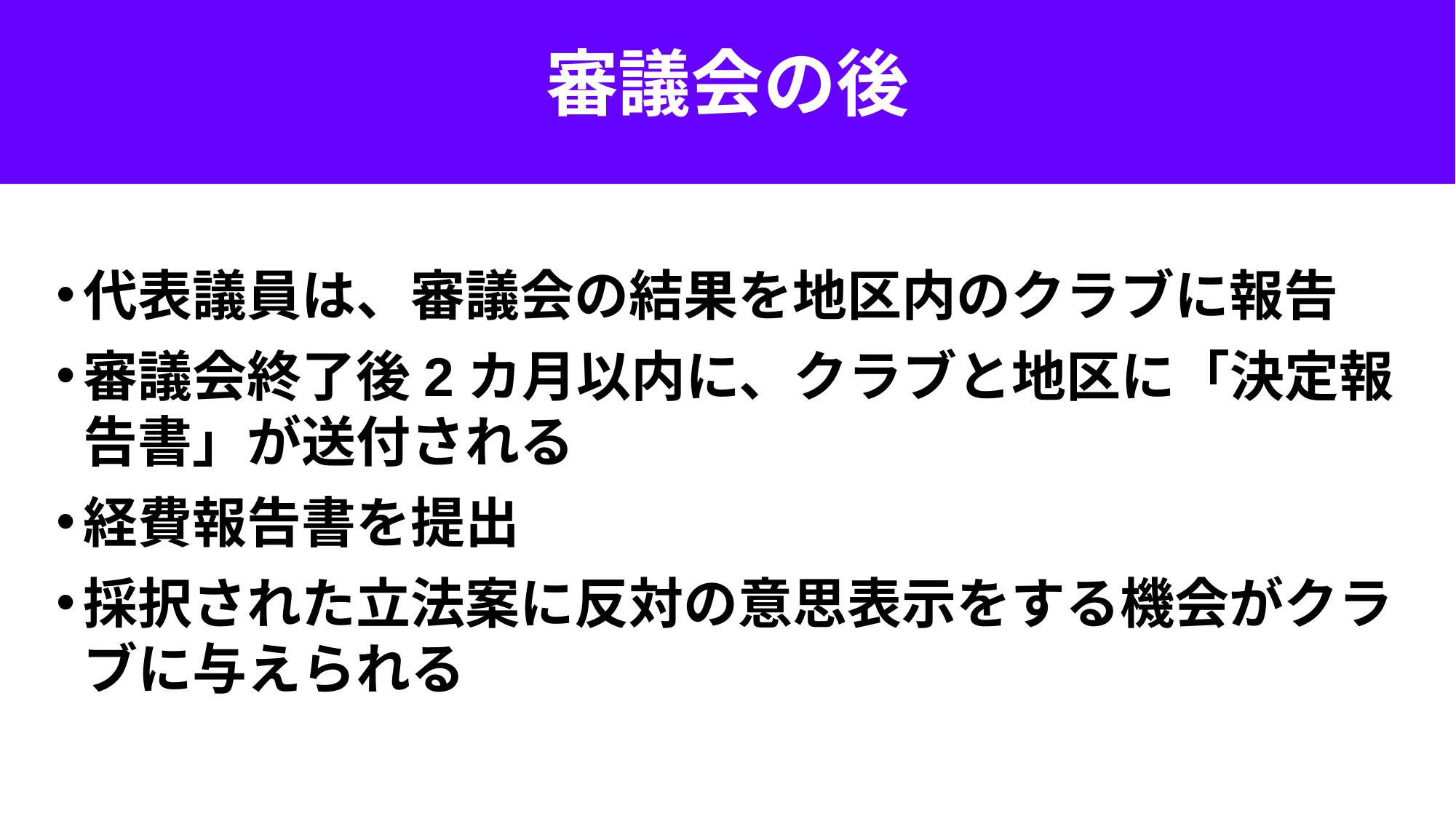

# 審議会の後
代表議員は、審議会の結果を地区内のクラブに報告
審議会終了後2カ月以内に、クラブと地区に「決定報告書」が送付される
経費報告書を提出
採択された立法案に反対の意思表示をする機会がクラブに与えられる